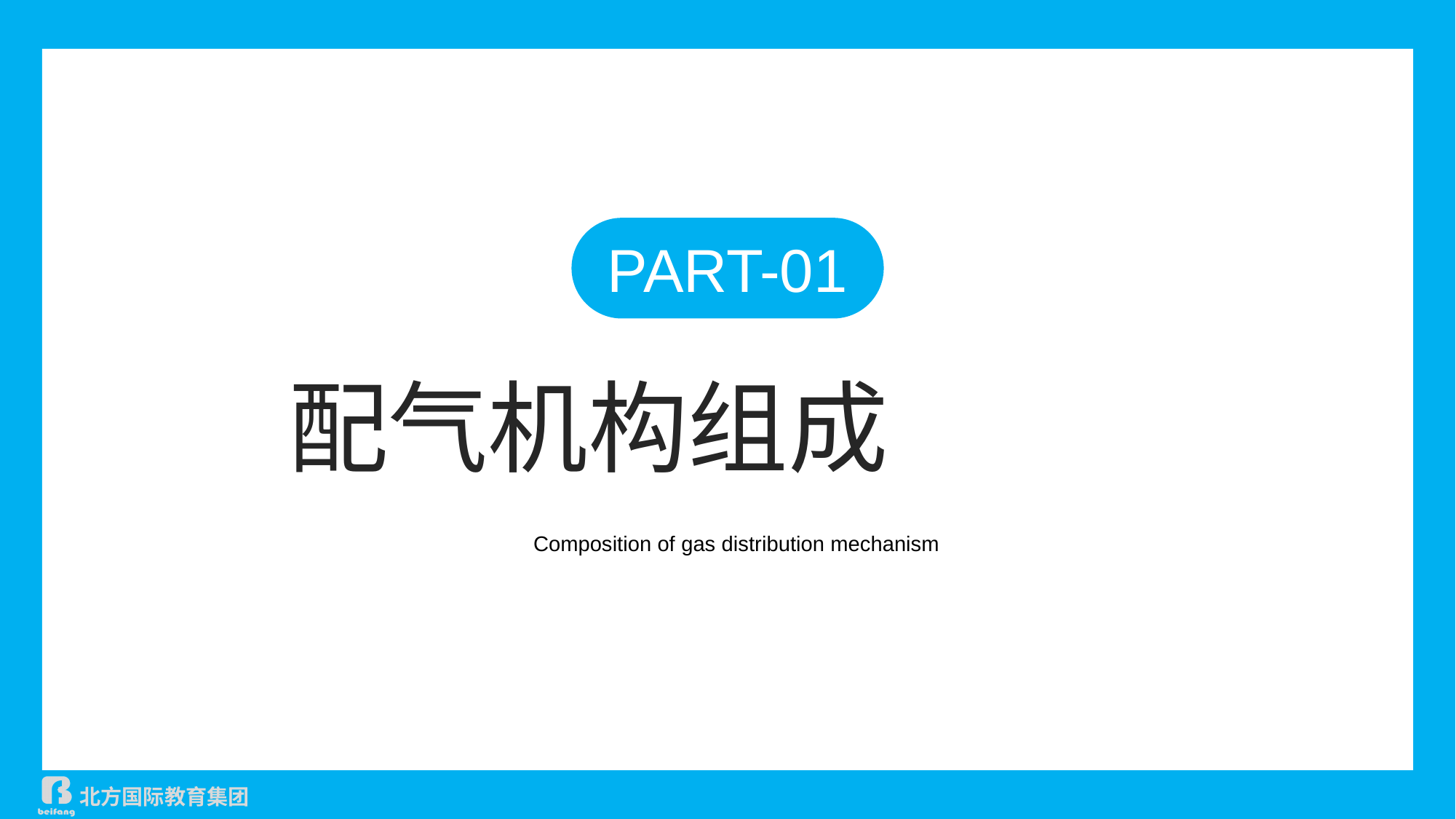

PART-01
配气机构组成
Composition of gas distribution mechanism